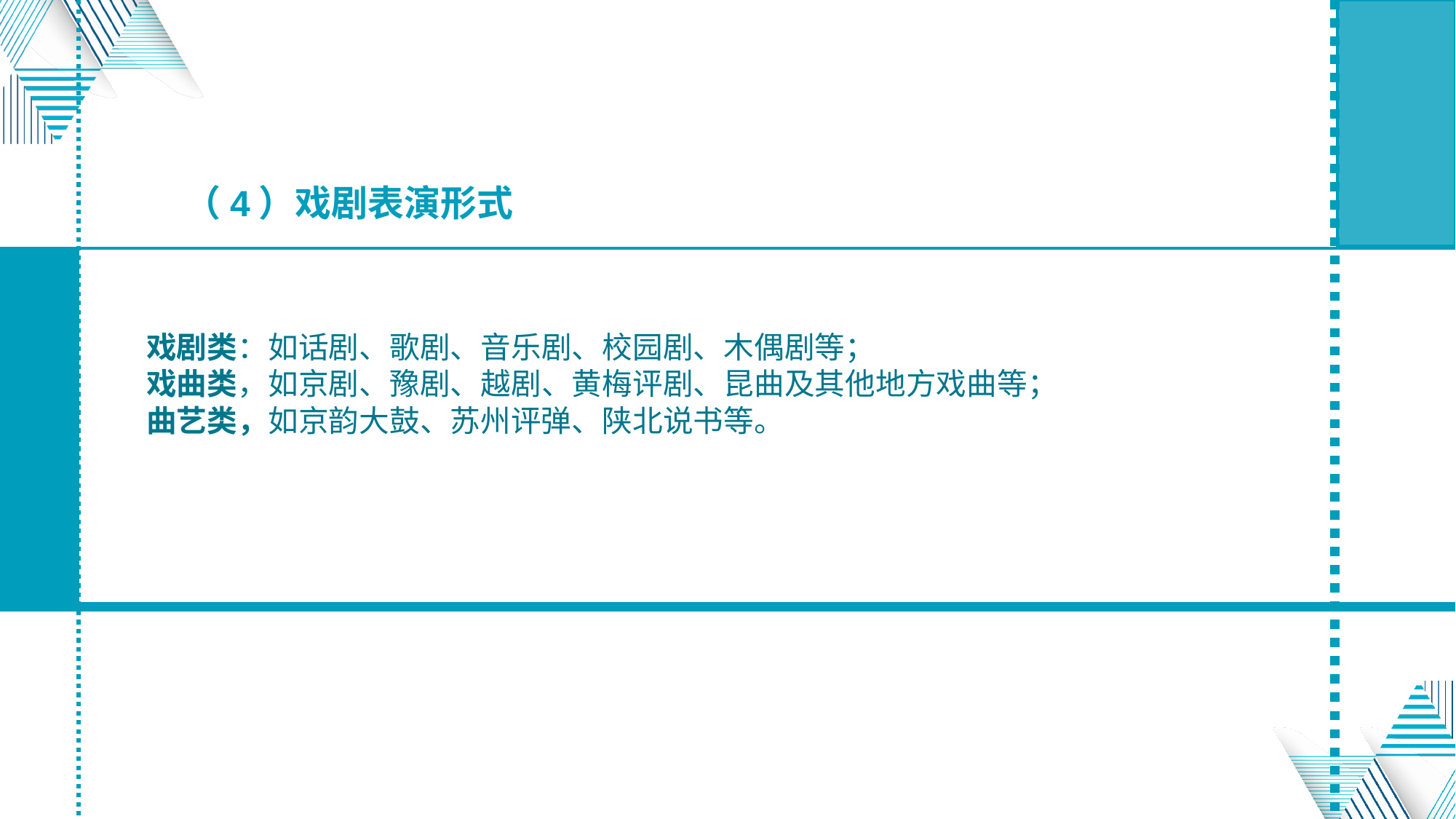

（4）戏剧表演形式

戏剧类：如话剧、歌剧、音乐剧、校园剧、木偶剧等；
戏曲类，如京剧、豫剧、越剧、黄梅评剧、昆曲及其他地方戏曲等；
曲艺类，如京韵大鼓、苏州评弹、陕北说书等。